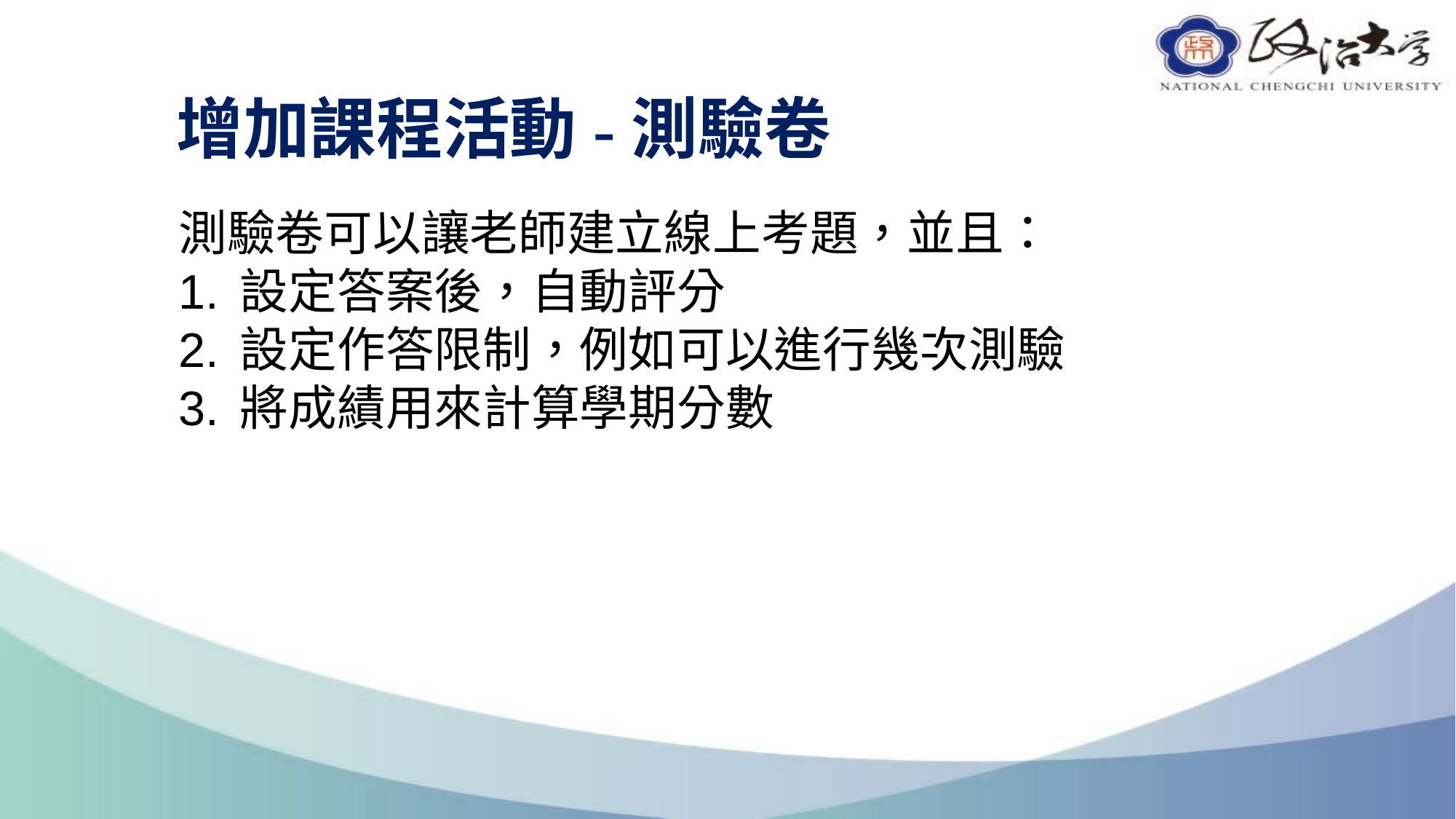

# 增加課程活動-測驗卷
測驗卷可以讓老師建立線上考題，並且：
設定答案後，自動評分
設定作答限制，例如可以進行幾次測驗
將成績用來計算學期分數